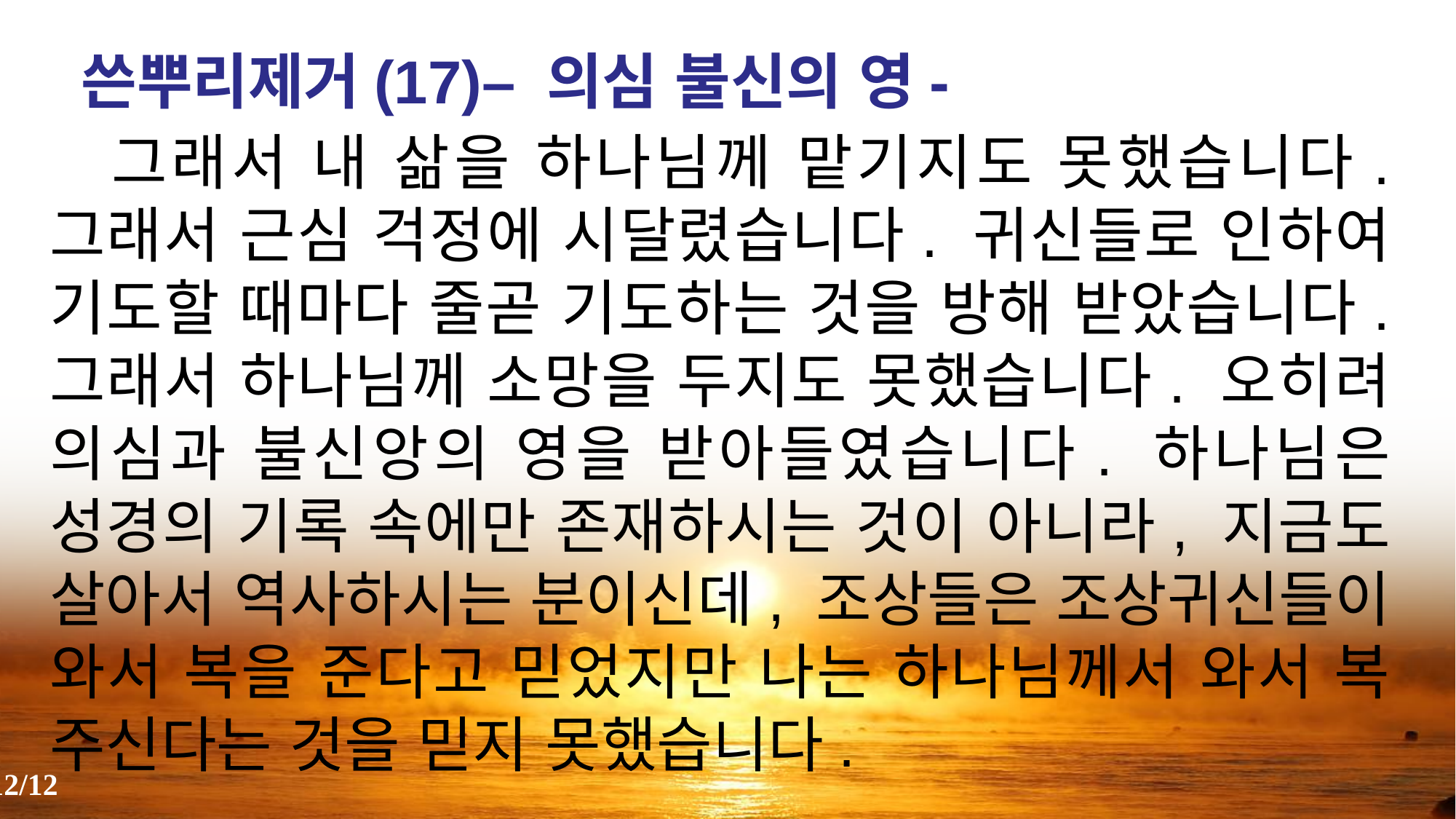

쓴뿌리제거(17)– 의심 불신의 영-
  그래서 내 삶을 하나님께 맡기지도 못했습니다. 그래서 근심 걱정에 시달렸습니다. 귀신들로 인하여 기도할 때마다 줄곧 기도하는 것을 방해 받았습니다. 그래서 하나님께 소망을 두지도 못했습니다. 오히려 의심과 불신앙의 영을 받아들였습니다. 하나님은 성경의 기록 속에만 존재하시는 것이 아니라, 지금도 살아서 역사하시는 분이신데, 조상들은 조상귀신들이 와서 복을 준다고 믿었지만 나는 하나님께서 와서 복 주신다는 것을 믿지 못했습니다.